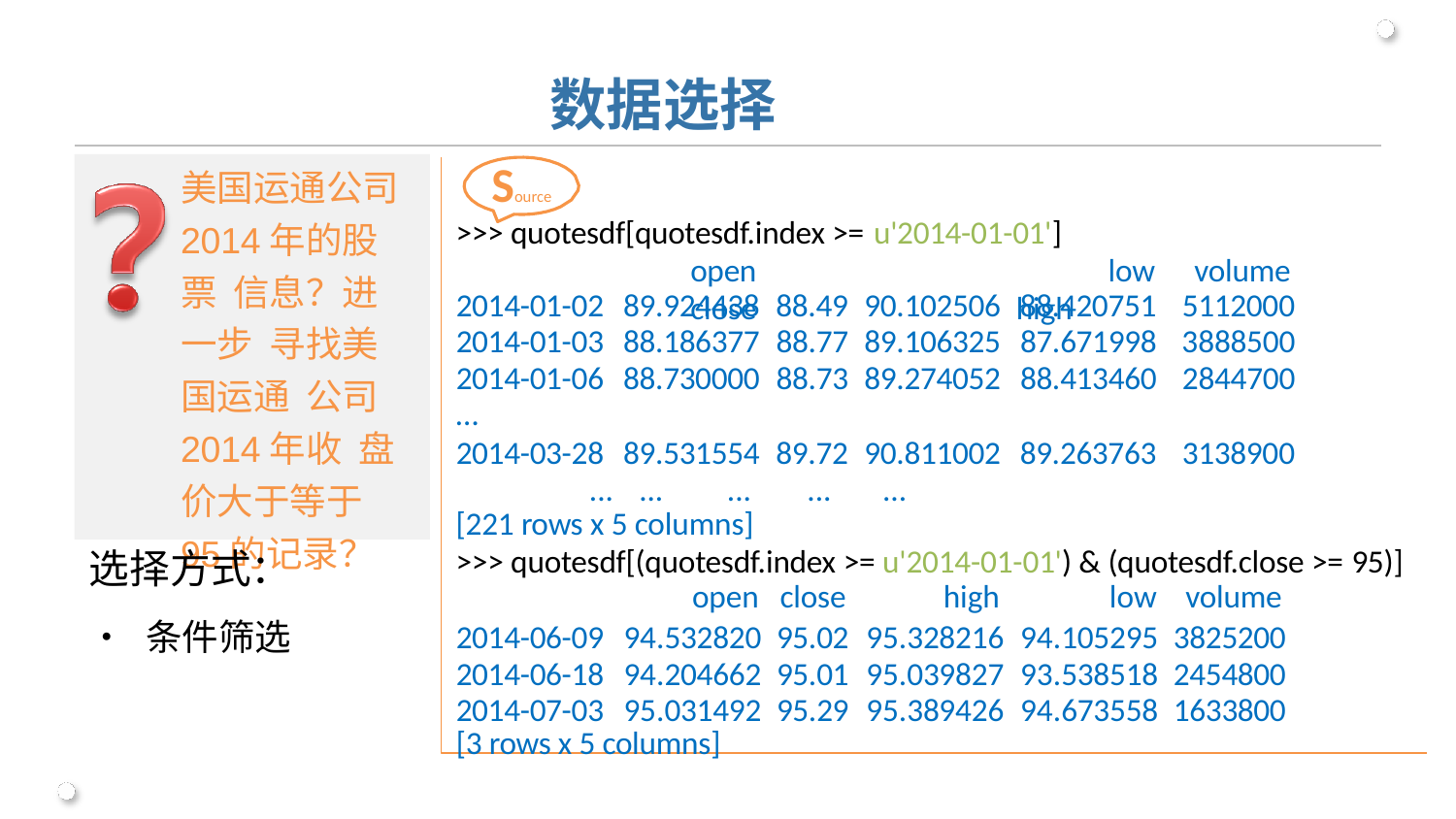

# 数据选择

Source

美国运通公司  2014年的股票  信息？进一步  寻找美国运通  公司2014年收  盘价大于等于  95的记录？

>>> quotesdf[quotesdf.index >= u'2014-01-01']
open	close	high
low	volume
| 2014-01-02 | 89.924438 | 88.49 | 90.102506 | 88.420751 | 5112000 |
| --- | --- | --- | --- | --- | --- |
| 2014-01-03 | 88.186377 | 88.77 | 89.106325 | 87.671998 | 3888500 |
| 2014-01-06 | 88.730000 | 88.73 | 89.274052 | 88.413460 | 2844700 |
| … |  |  |  |  |  |
| 2014-03-28 | 89.531554 | 89.72 | 90.811002 | 89.263763 | 3138900 |
| ... | ... ... | ... | ... |  |  |
[221 rows x 5 columns]
>>> quotesdf[(quotesdf.index >= u'2014-01-01') & (quotesdf.close >= 95)]
选择方式：
•	条件筛选
|  | open | close | high | low | volume |
| --- | --- | --- | --- | --- | --- |
| 2014-06-09 | 94.532820 | 95.02 | 95.328216 | 94.105295 | 3825200 |
| 2014-06-18 | 94.204662 | 95.01 | 95.039827 | 93.538518 | 2454800 |
| 2014-07-03 | 95.031492 | 95.29 | 95.389426 | 94.673558 | 1633800 |
[3 rows x 5 columns]